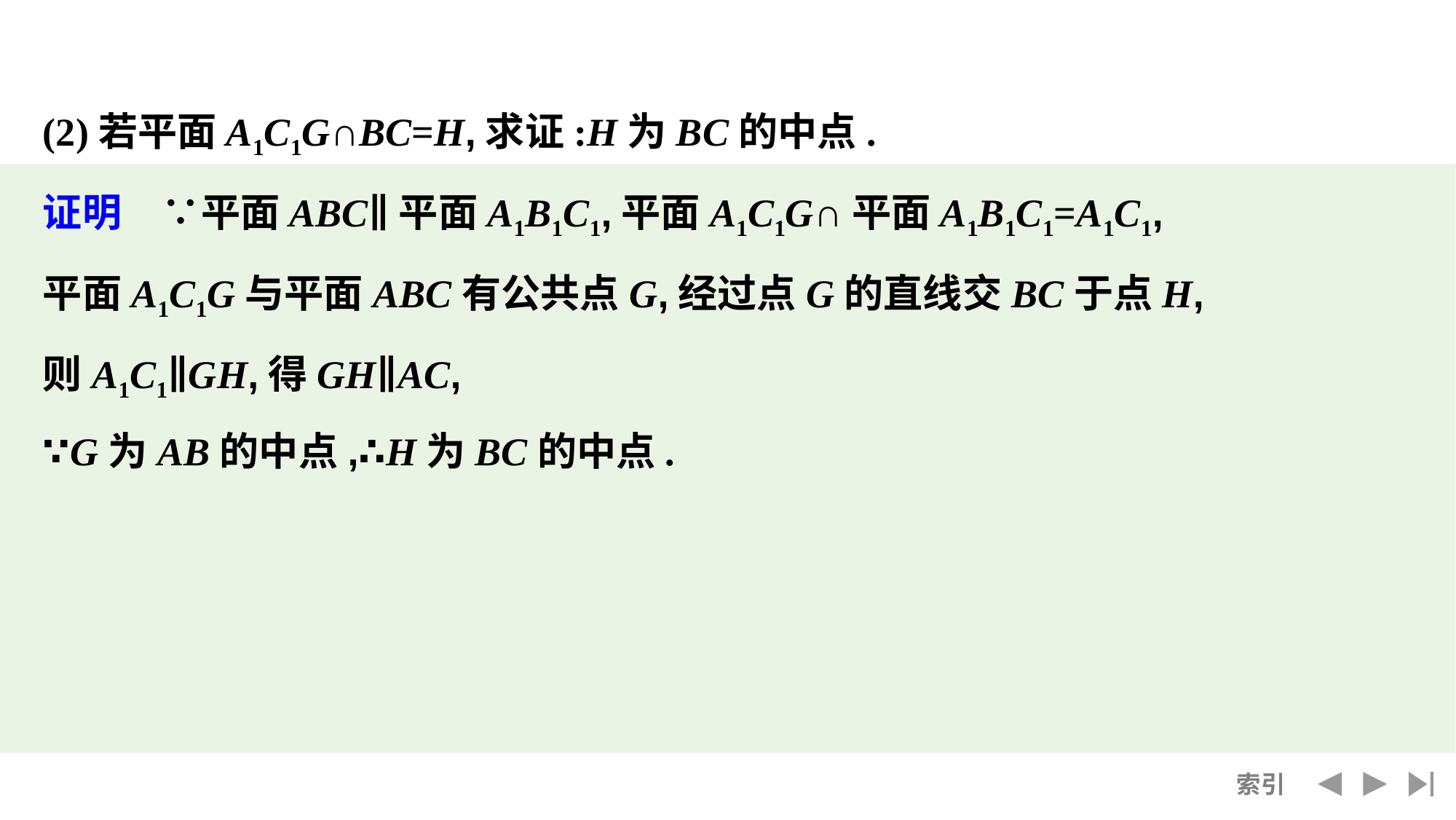

(2)若平面A1C1G∩BC=H,求证:H为BC的中点.
证明　∵平面ABC∥平面A1B1C1,平面A1C1G∩平面A1B1C1=A1C1,
平面A1C1G与平面ABC有公共点G,经过点G的直线交BC于点H,
则A1C1∥GH,得GH∥AC,
∵G为AB的中点,∴H为BC的中点.